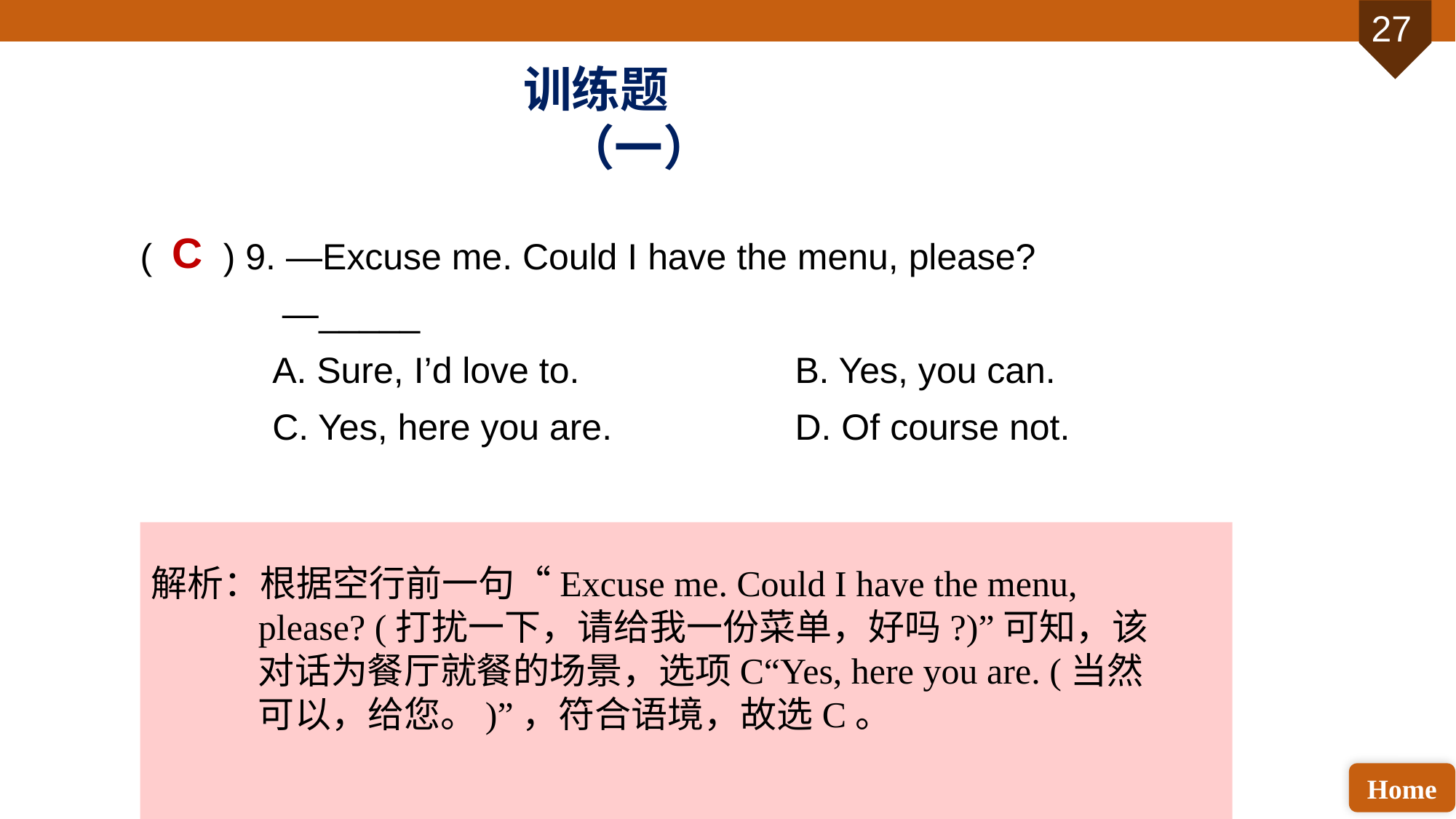

训练题（一）
(       ) 9. —Excuse me. Could I have the menu, please?
              —_____
             A. Sure, I’d love to. 		B. Yes, you can.
             C. Yes, here you are. 		D. Of course not.
C

解析：根据空行前一句“Excuse me. Could I have the menu, please? (打扰一下，请给我一份菜单，好吗?)”可知，该对话为餐厅就餐的场景，选项C“Yes, here you are. (当然可以，给您。)”，符合语境，故选C。